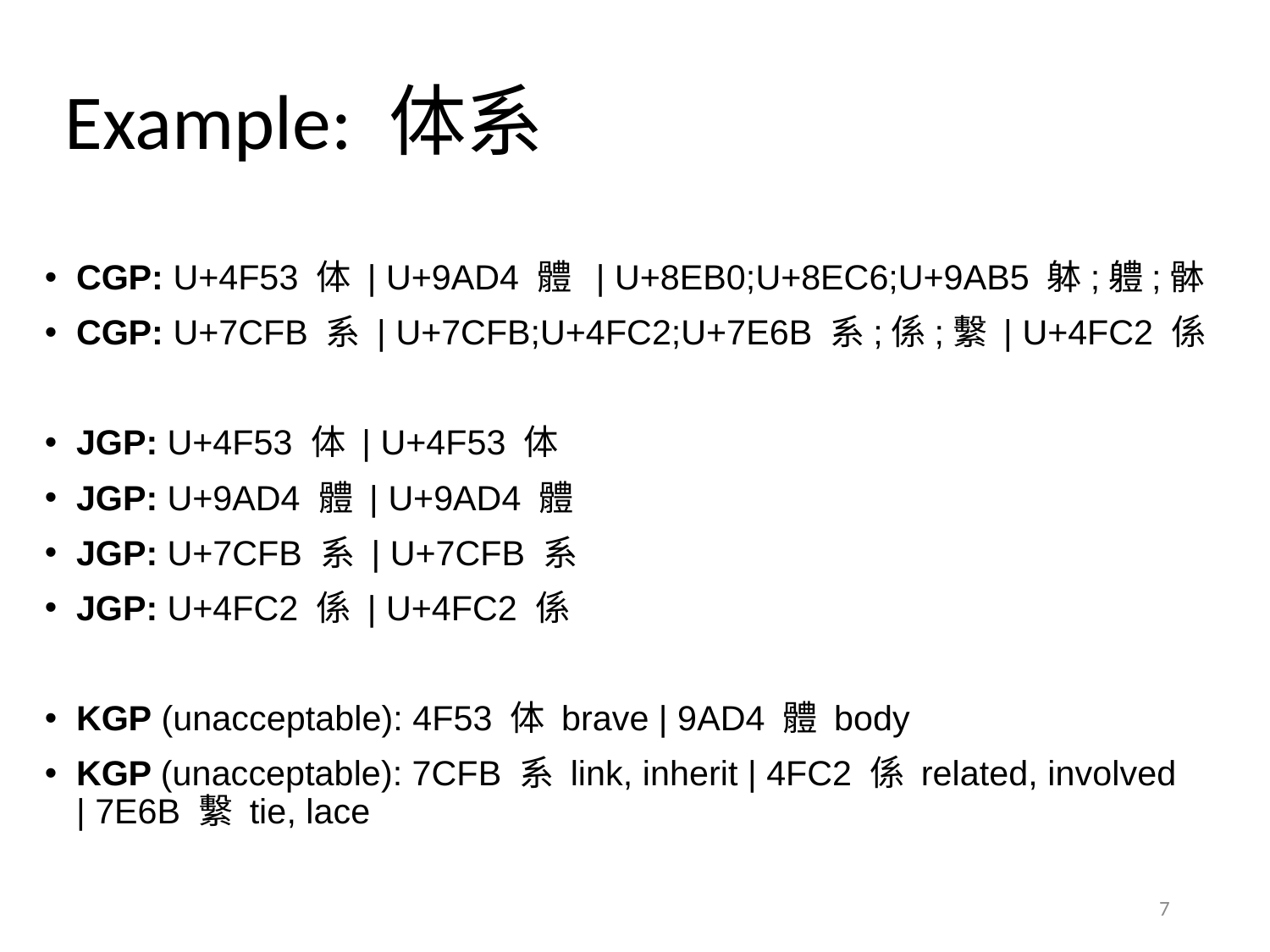

# Example: 体系
CGP: U+4F53 体 | U+9AD4 體  | U+8EB0;U+8EC6;U+9AB5 躰;軆;骵
CGP: U+7CFB 系 | U+7CFB;U+4FC2;U+7E6B 系;係;繫 | U+4FC2 係

JGP: U+4F53 体 | U+4F53 体
JGP: U+9AD4 體 | U+9AD4 體
JGP: U+7CFB 系 | U+7CFB 系
JGP: U+4FC2 係 | U+4FC2 係

KGP (unacceptable): 4F53 体 brave | 9AD4 體 body
KGP (unacceptable): 7CFB 系 link, inherit | 4FC2 係 related, involved						      | 7E6B 繫 tie, lace

7